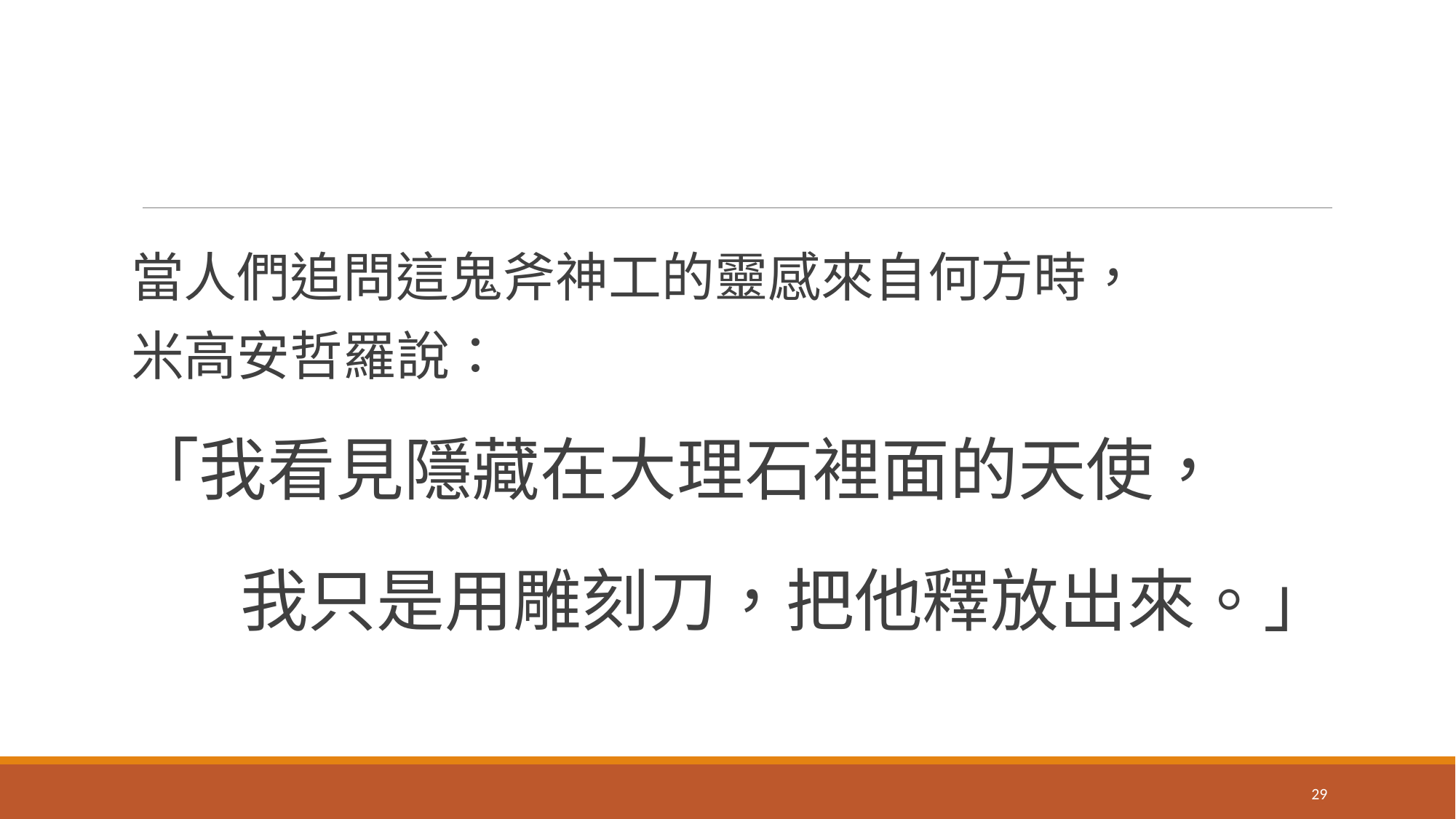

當人們追問這鬼斧神工的靈感來自何方時，
米高安哲羅說：
「我看見隱藏在大理石裡面的天使，
	我只是用雕刻刀，把他釋放出來。」
29